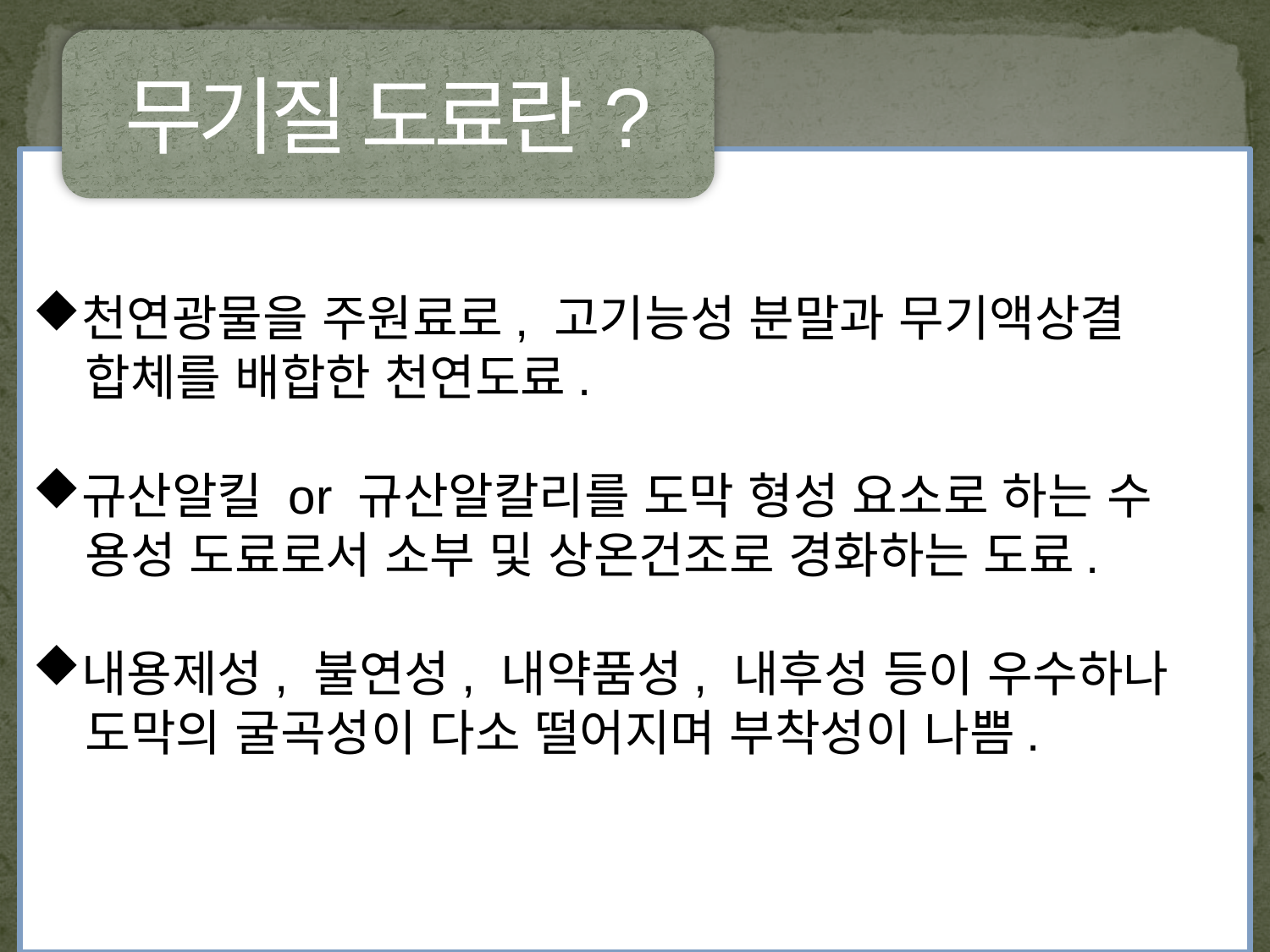

무기질 도료란?
천연광물을 주원료로, 고기능성 분말과 무기액상결
   합체를 배합한 천연도료.

규산알킬 or 규산알칼리를 도막 형성 요소로 하는 수
   용성 도료로서 소부 및 상온건조로 경화하는 도료.

내용제성, 불연성, 내약품성, 내후성 등이 우수하나
   도막의 굴곡성이 다소 떨어지며 부착성이 나쁨.